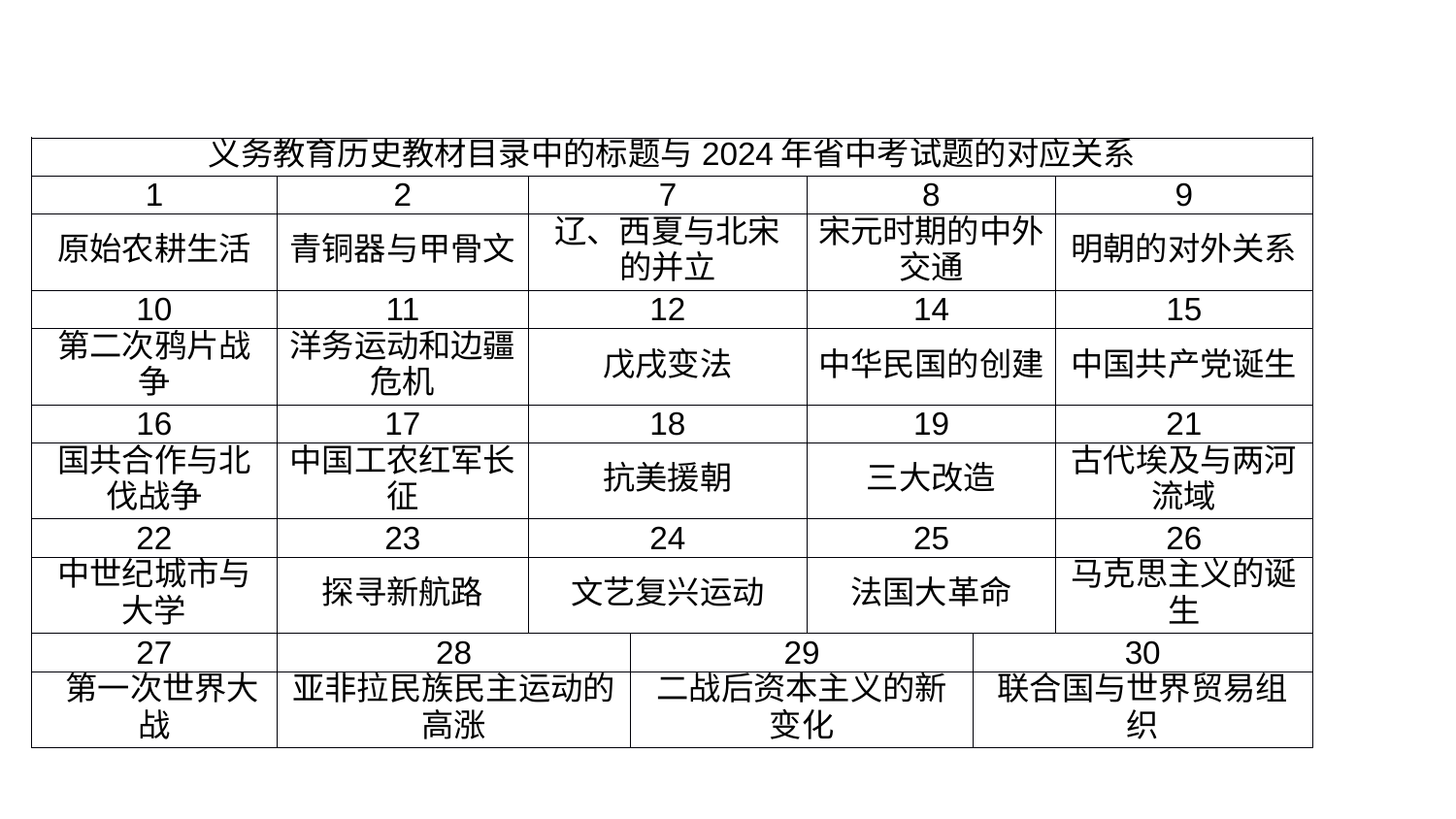

| 义务教育历史教材目录中的标题与2024年省中考试题的对应关系 |  |  |  |  |  |  |
| --- | --- | --- | --- | --- | --- | --- |
| 1 | 2 | 7 |  | 8 |  | 9 |
| 原始农耕生活 | 青铜器与甲骨文 | 辽、西夏与北宋的并立 |  | 宋元时期的中外交通 |  | 明朝的对外关系 |
| 10 | 11 | 12 |  | 14 |  | 15 |
| 第二次鸦片战争 | 洋务运动和边疆危机 | 戊戌变法 |  | 中华民国的创建 |  | 中国共产党诞生 |
| 16 | 17 | 18 |  | 19 |  | 21 |
| 国共合作与北伐战争 | 中国工农红军长征 | 抗美援朝 |  | 三大改造 |  | 古代埃及与两河流域 |
| 22 | 23 | 24 |  | 25 |  | 26 |
| 中世纪城市与大学 | 探寻新航路 | 文艺复兴运动 |  | 法国大革命 |  | 马克思主义的诞生 |
| 27 | 28 |  | 29 |  | 30 |  |
| 第一次世界大战 | 亚非拉民族民主运动的高涨 |  | 二战后资本主义的新变化 |  | 联合国与世界贸易组织 |  |